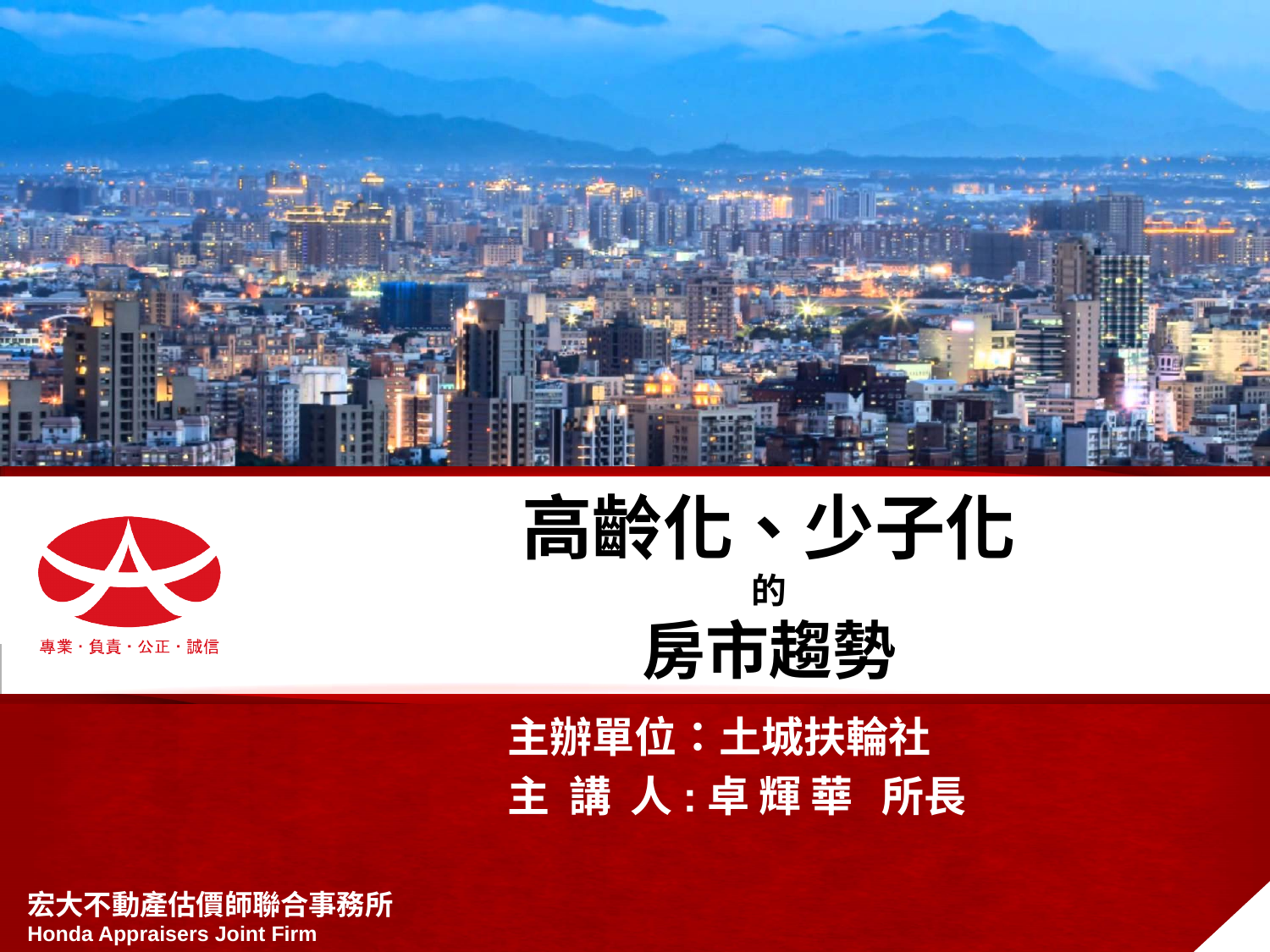

# 高齡化、少子化 的 房市趨勢
主辦單位：土城扶輪社
主  講  人:卓 輝 華   所長